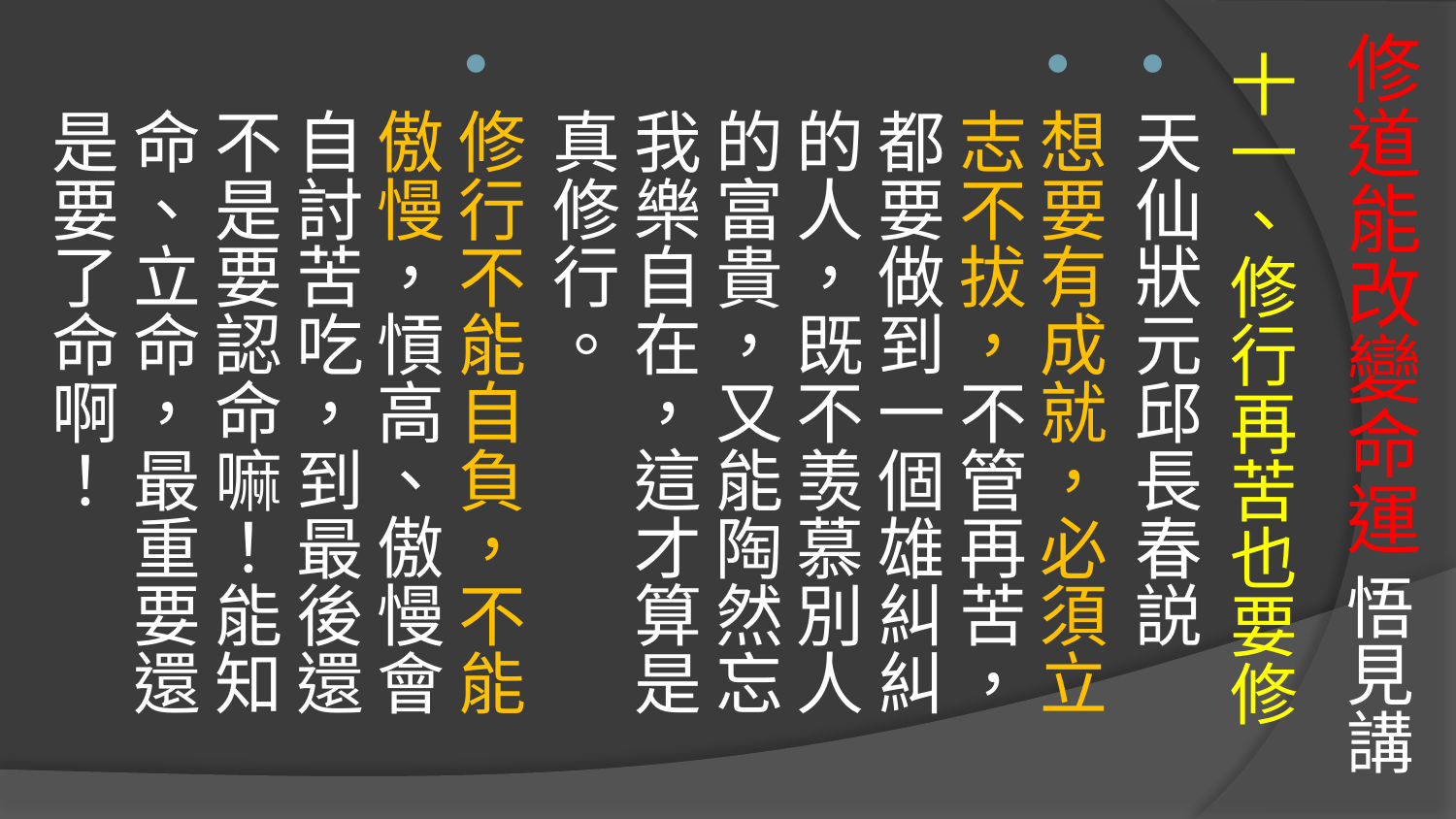

# 修道能改變命運 悟見講
十一、修行再苦也要修
天仙狀元邱長春説
想要有成就，必須立志不拔，不管再苦，都要做到一個雄糾糾的人，既不羡慕別人的富貴，又能陶然忘我樂自在，這才算是真修行。
修行不能自負，不能傲慢，愩高、傲慢會自討苦吃，到最後還不是要認命嘛！能知命、立命，最重要還是要了命啊！